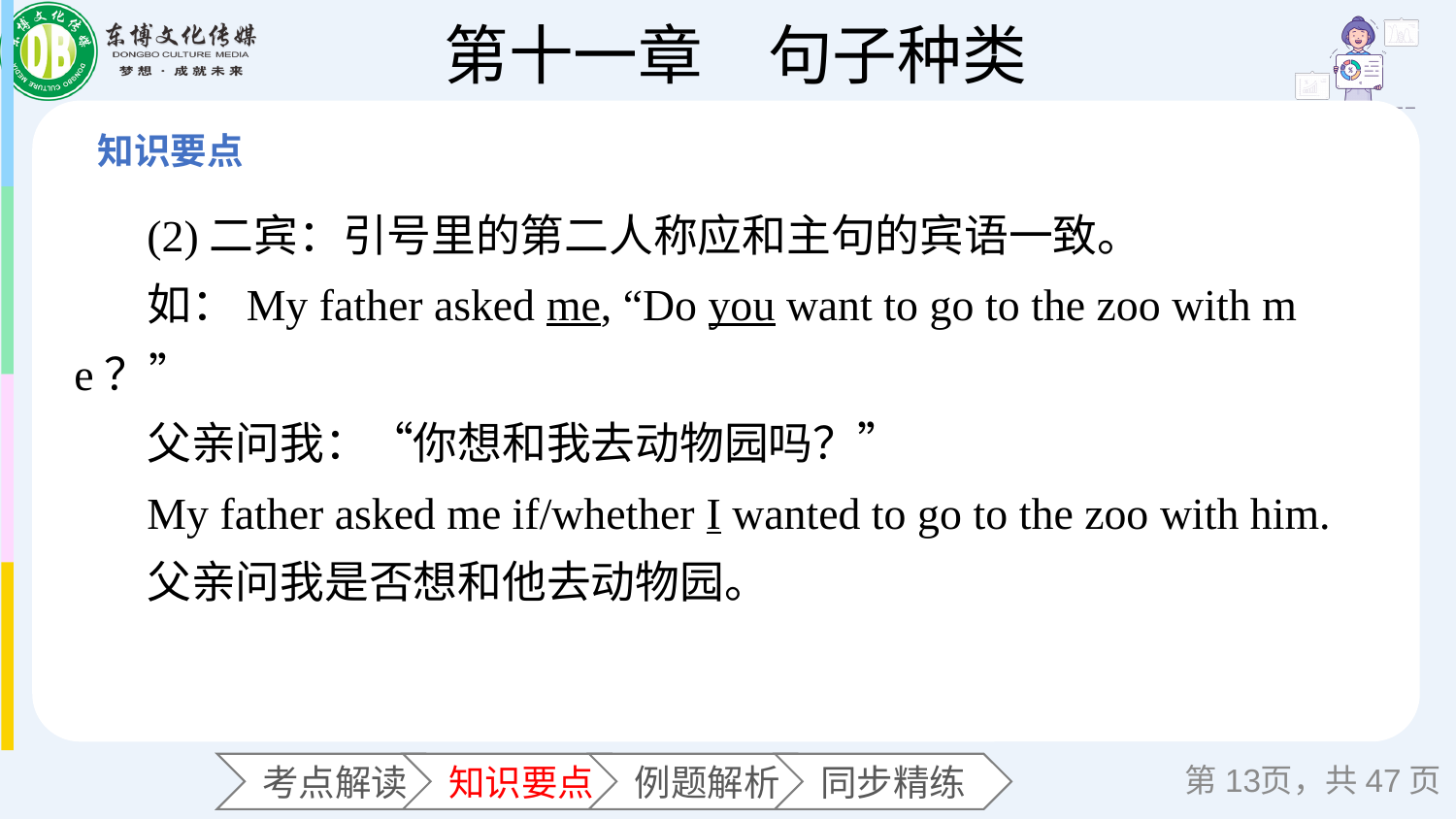

(2)二宾：引号里的第二人称应和主句的宾语一致。
如：My father asked me, “Do you want to go to the zoo with me？”
父亲问我：“你想和我去动物园吗？”
My father asked me if/whether I wanted to go to the zoo with him.
父亲问我是否想和他去动物园。
第13页，共47页